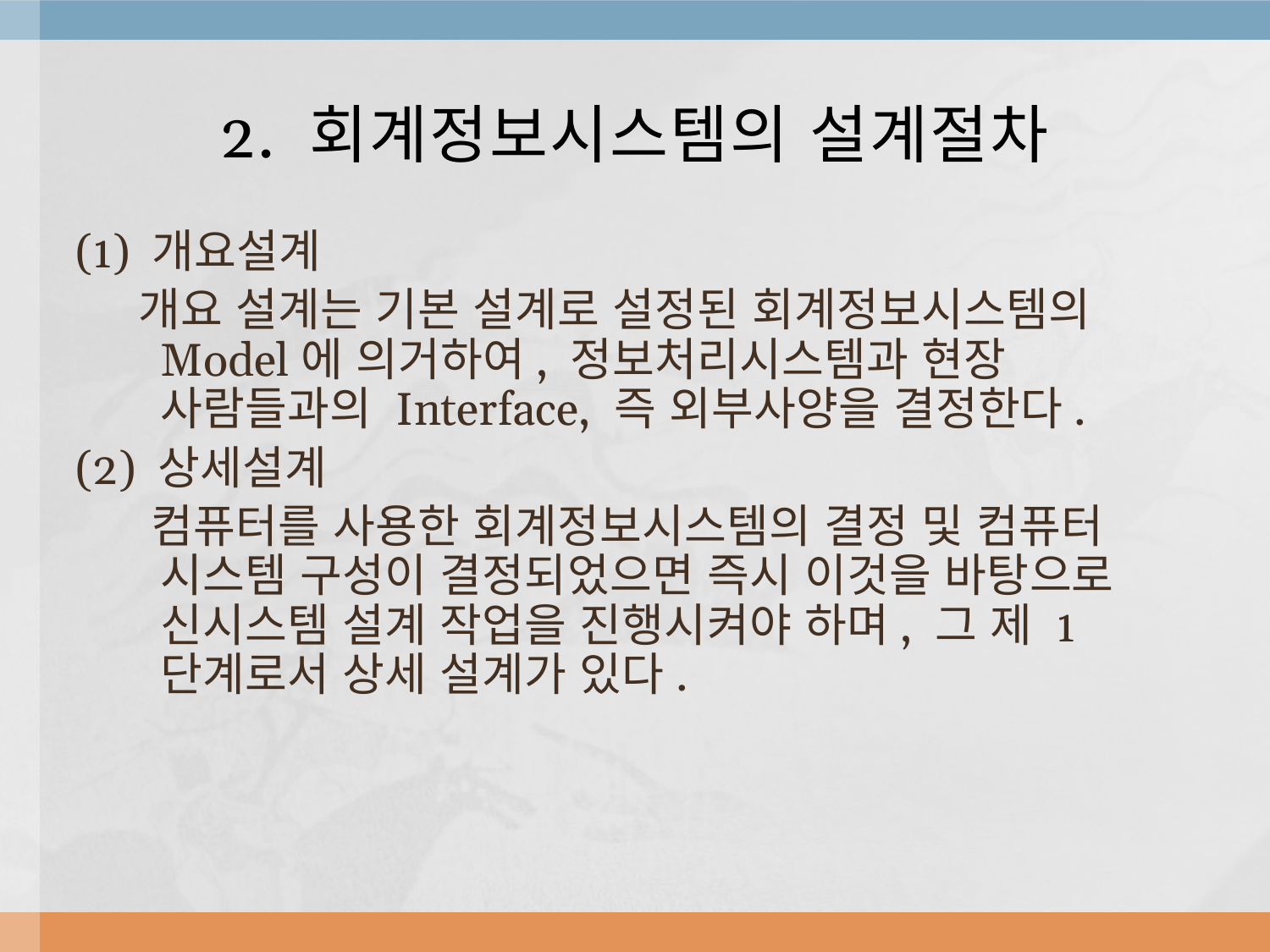

# 2. 회계정보시스템의 설계절차
(1) 개요설계
    개요 설계는 기본 설계로 설정된 회계정보시스템의 Model에 의거하여, 정보처리시스템과 현장 사람들과의 Interface, 즉 외부사양을 결정한다.
(2) 상세설계
     컴퓨터를 사용한 회계정보시스템의 결정 및 컴퓨터 시스템 구성이 결정되었으면 즉시 이것을 바탕으로 신시스템 설계 작업을 진행시켜야 하며, 그 제 1 단계로서 상세 설계가 있다.